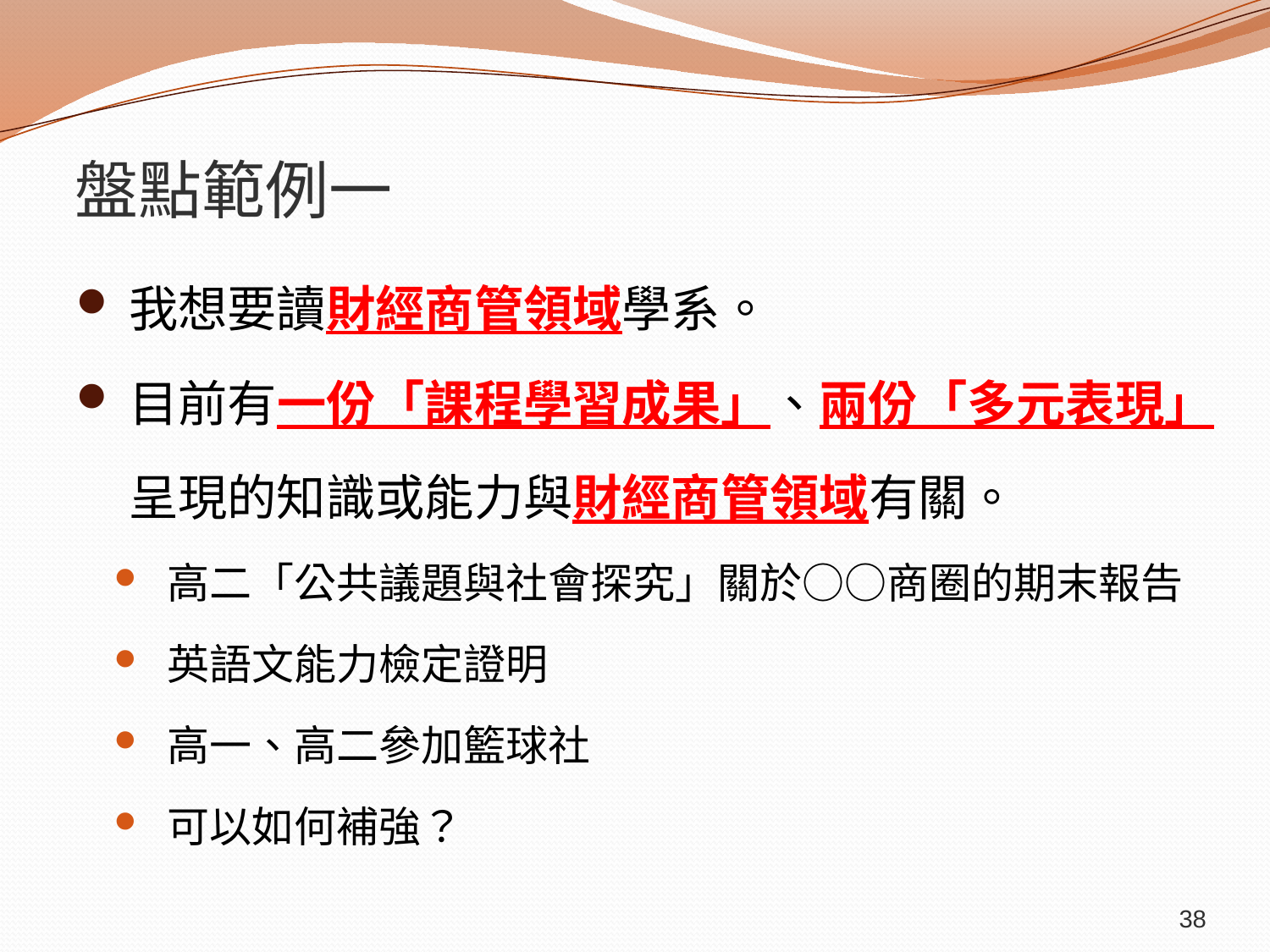

# 盤點範例一
我想要讀財經商管領域學系。
目前有一份「課程學習成果」、兩份「多元表現」呈現的知識或能力與財經商管領域有關。
高二「公共議題與社會探究」關於○○商圈的期末報告
英語文能力檢定證明
高一、高二參加籃球社
可以如何補強？
38